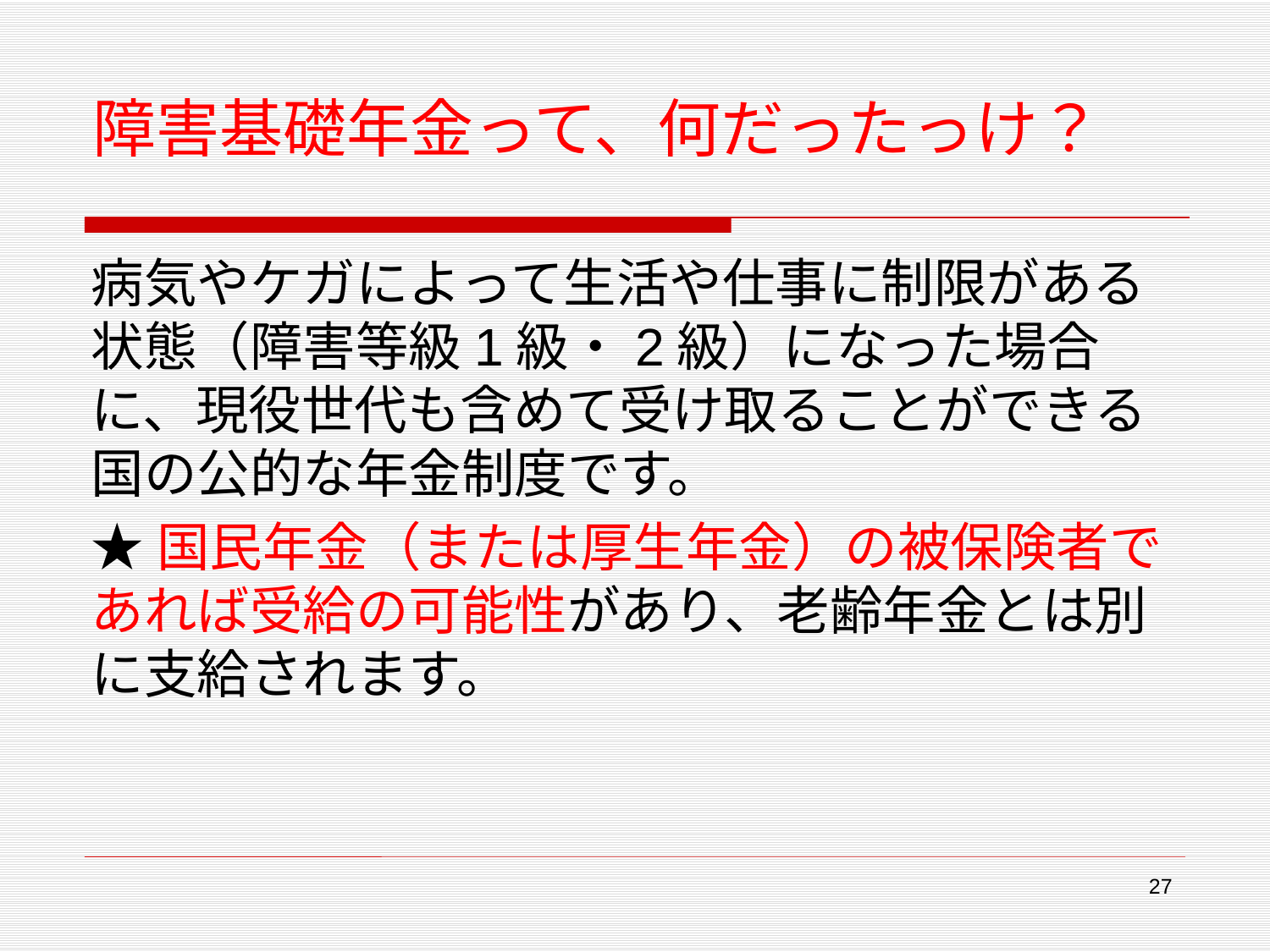

# 障害基礎年金って、何だったっけ？
病気やケガによって生活や仕事に制限がある状態（障害等級1級・2級）になった場合に、現役世代も含めて受け取ることができる国の公的な年金制度です。
★国民年金（または厚生年金）の被保険者であれば受給の可能性があり、老齢年金とは別に支給されます。
27